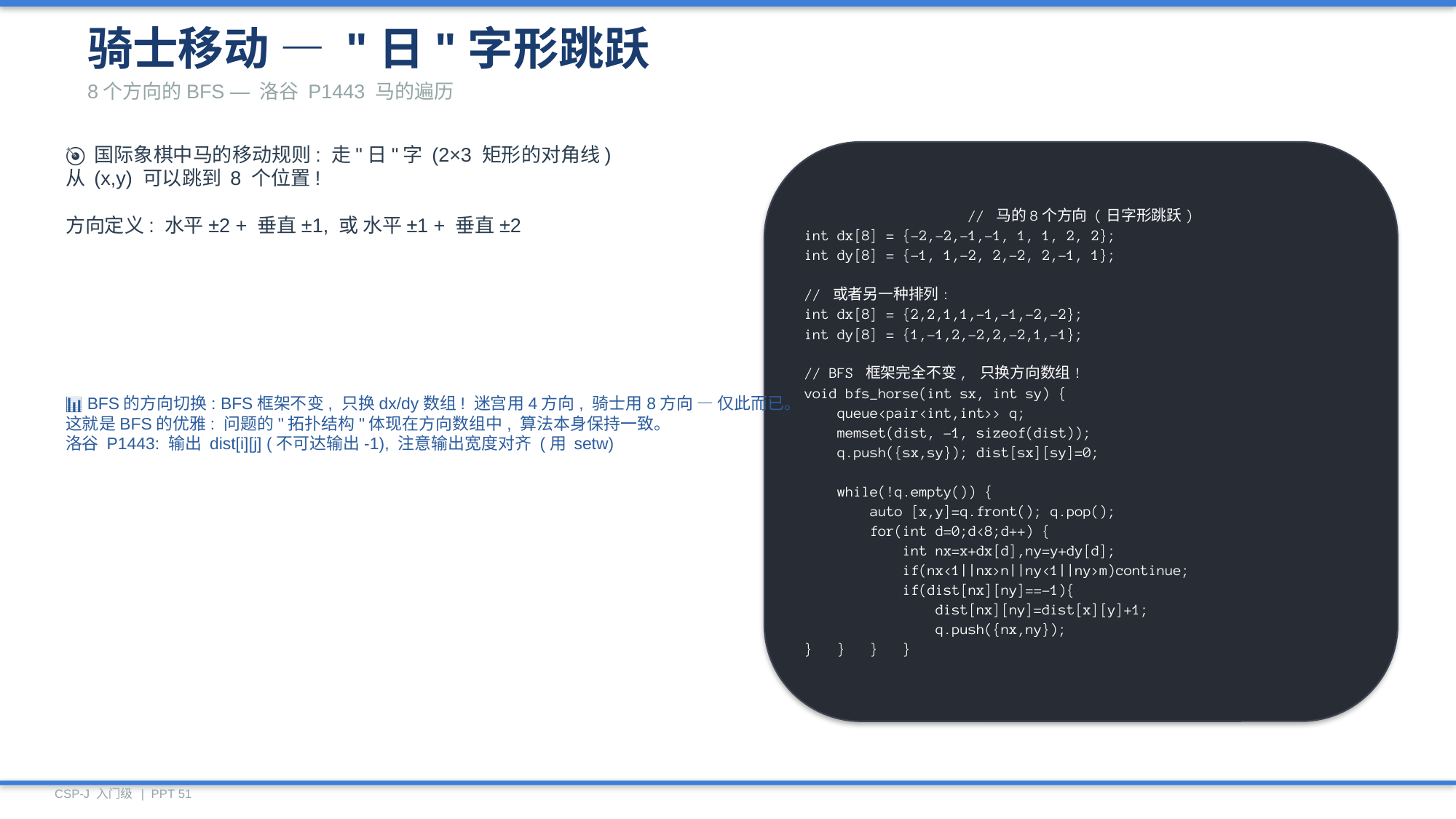

骑士移动 — "日"字形跳跃
8个方向的BFS — 洛谷 P1443 马的遍历
🎯 国际象棋中马的移动规则: 走"日"字 (2×3 矩形的对角线)
从 (x,y) 可以跳到 8 个位置!
方向定义: 水平±2 + 垂直±1, 或 水平±1 + 垂直±2
// 马的8个方向 (日字形跳跃)
int dx[8] = {-2,-2,-1,-1, 1, 1, 2, 2};
int dy[8] = {-1, 1,-2, 2,-2, 2,-1, 1};

// 或者另一种排列:
int dx[8] = {2,2,1,1,-1,-1,-2,-2};
int dy[8] = {1,-1,2,-2,2,-2,1,-1};

// BFS 框架完全不变, 只换方向数组!
void bfs_horse(int sx, int sy) {
    queue<pair<int,int>> q;
    memset(dist, -1, sizeof(dist));
    q.push({sx,sy}); dist[sx][sy]=0;

    while(!q.empty()) {
        auto [x,y]=q.front(); q.pop();
        for(int d=0;d<8;d++) {
            int nx=x+dx[d],ny=y+dy[d];
            if(nx<1||nx>n||ny<1||ny>m)continue;
            if(dist[nx][ny]==-1){
                dist[nx][ny]=dist[x][y]+1;
                q.push({nx,ny});
}   }   }   }
📊 BFS的方向切换: BFS框架不变, 只换dx/dy数组! 迷宫用4方向, 骑士用8方向 — 仅此而已。
这就是BFS的优雅: 问题的"拓扑结构"体现在方向数组中, 算法本身保持一致。
洛谷 P1443: 输出 dist[i][j] (不可达输出-1), 注意输出宽度对齐 (用 setw)

CSP-J 入门级  |  PPT 51